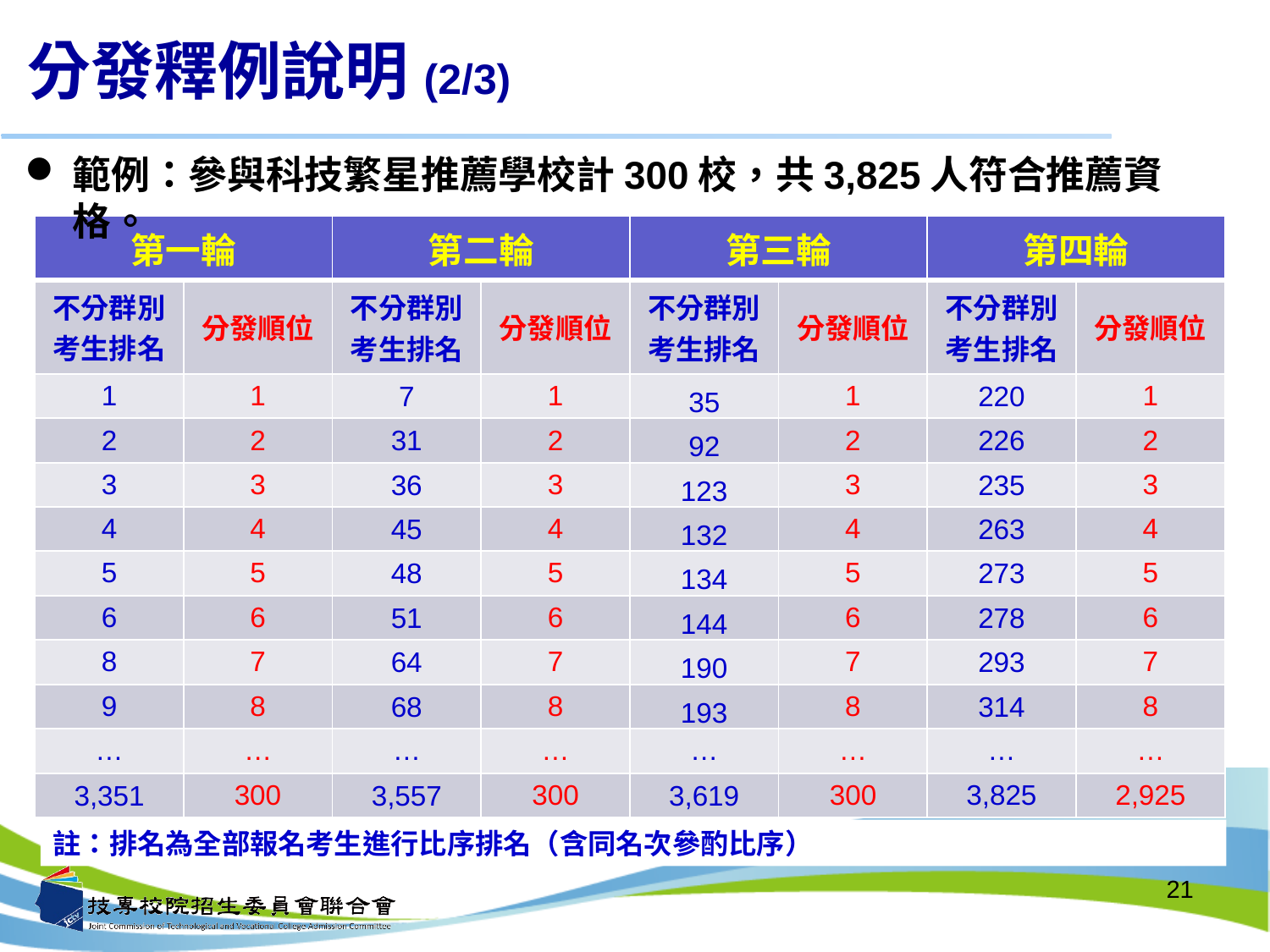

# 分發釋例說明(2/3)
範例：參與科技繁星推薦學校計300校，共3,825人符合推薦資格。
| 第一輪 |  | 第二輪 |  | 第三輪 |  | 第四輪 |  |
| --- | --- | --- | --- | --- | --- | --- | --- |
| 不分群別考生排名 | 分發順位 | 不分群別考生排名 | 分發順位 | 不分群別考生排名 | 分發順位 | 不分群別考生排名 | 分發順位 |
| 1 | 1 | 7 | 1 | 35 | 1 | 220 | 1 |
| 2 | 2 | 31 | 2 | 92 | 2 | 226 | 2 |
| 3 | 3 | 36 | 3 | 123 | 3 | 235 | 3 |
| 4 | 4 | 45 | 4 | 132 | 4 | 263 | 4 |
| 5 | 5 | 48 | 5 | 134 | 5 | 273 | 5 |
| 6 | 6 | 51 | 6 | 144 | 6 | 278 | 6 |
| 8 | 7 | 64 | 7 | 190 | 7 | 293 | 7 |
| 9 | 8 | 68 | 8 | 193 | 8 | 314 | 8 |
| … | … | … | … | … | … | … | … |
| 3,351 | 300 | 3,557 | 300 | 3,619 | 300 | 3,825 | 2,925 |
註：排名為全部報名考生進行比序排名（含同名次參酌比序）
21